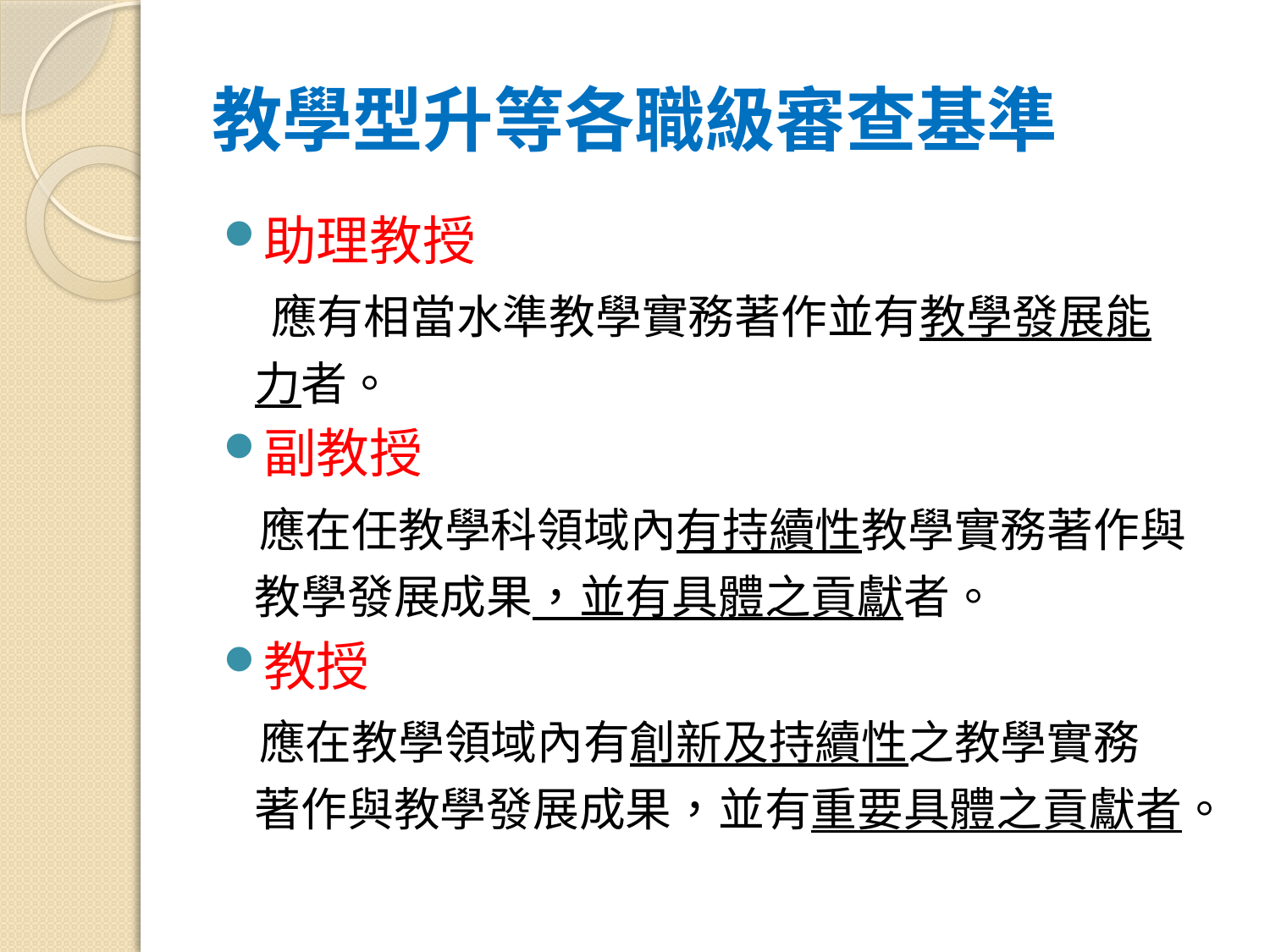

# 教學型升等各職級審查基準
助理教授
   應有相當水準教學實務著作並有教學發展能
  力者。
副教授
  應在任教學科領域內有持續性教學實務著作與
  教學發展成果，並有具體之貢獻者。
教授
  應在教學領域內有創新及持續性之教學實務
  著作與教學發展成果，並有重要具體之貢獻者。